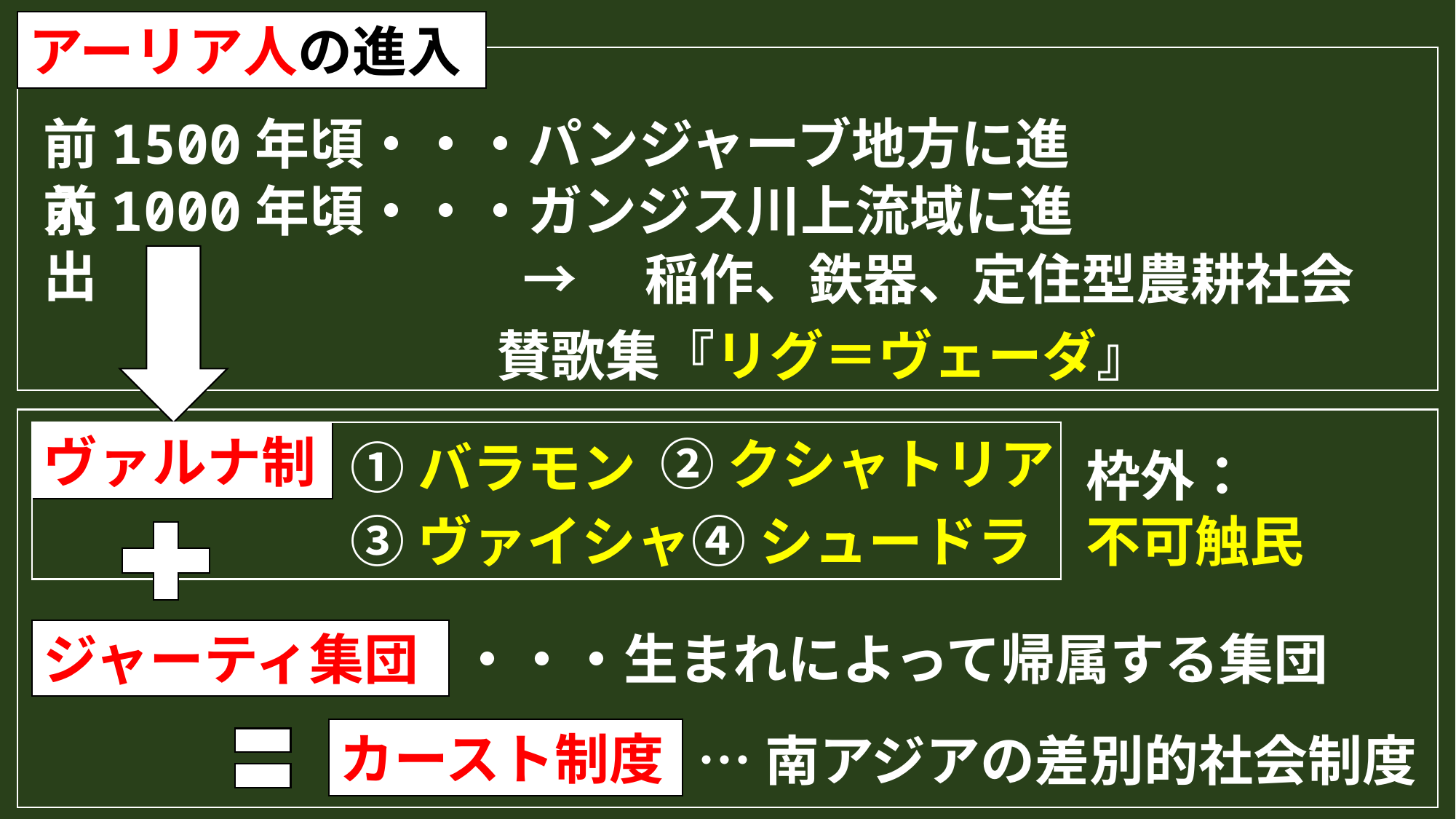

アーリア人の進入

前1500年頃・・・パンジャーブ地方に進入
前1000年頃・・・ガンジス川上流域に進出
→　稲作、鉄器、定住型農耕社会

賛歌集『リグ＝ヴェーダ』

ヴァルナ制
②クシャトリア
①バラモン
枠外：
不可触民
③ヴァイシャ
④シュードラ

ジャーティ集団
・・・生まれによって帰属する集団

カースト制度
…南アジアの差別的社会制度